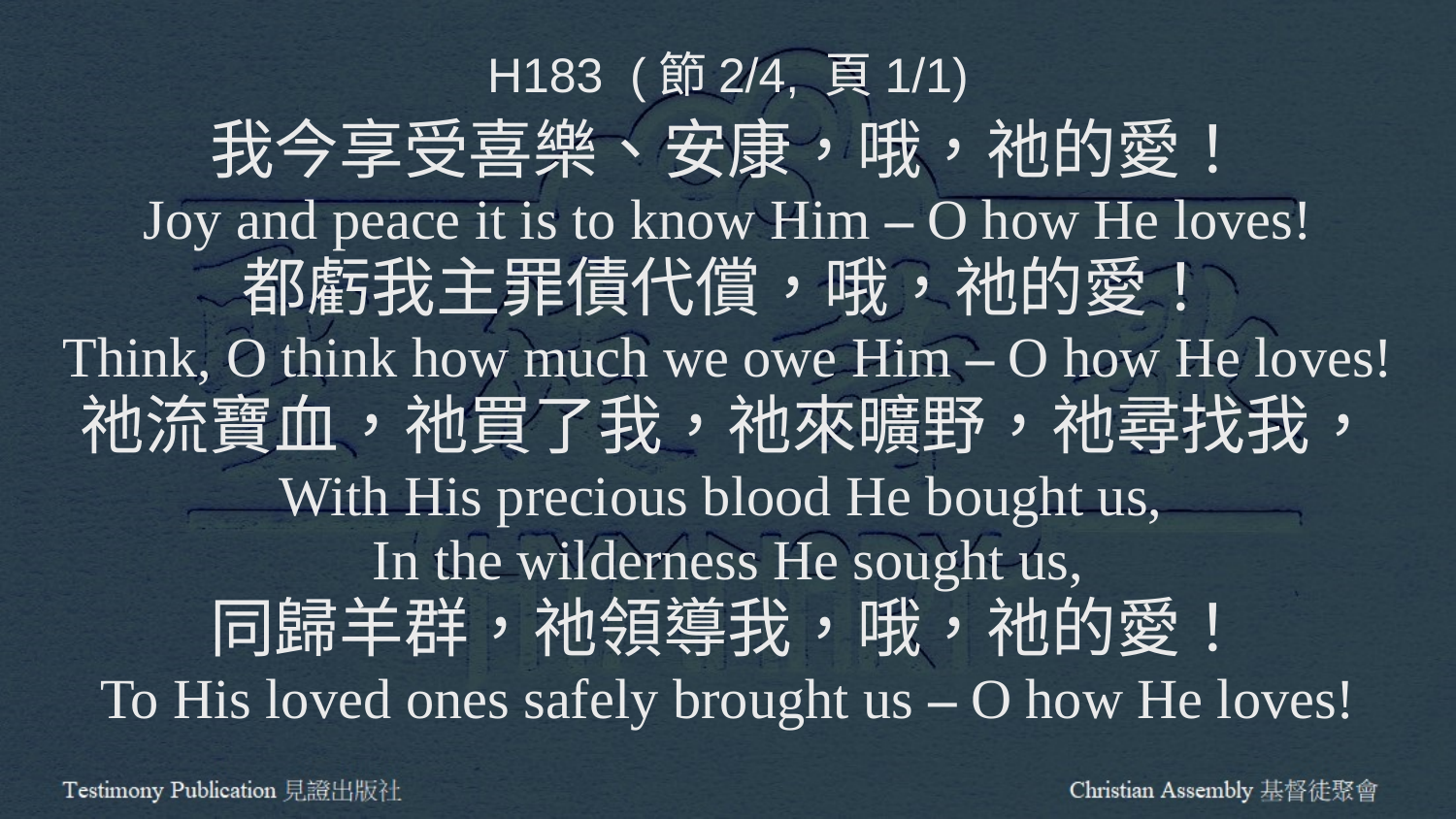

H183  (節2/4, 頁1/1)
我今享受喜樂、安康，哦，祂的愛！
Joy and peace it is to know Him – O how He loves!
都虧我主罪債代償，哦，祂的愛！
Think, O think how much we owe Him – O how He loves!
祂流寶血，祂買了我，祂來曠野，祂尋找我，
With His precious blood He bought us,
In the wilderness He sought us,
同歸羊群，祂領導我，哦，祂的愛！
To His loved ones safely brought us – O how He loves!